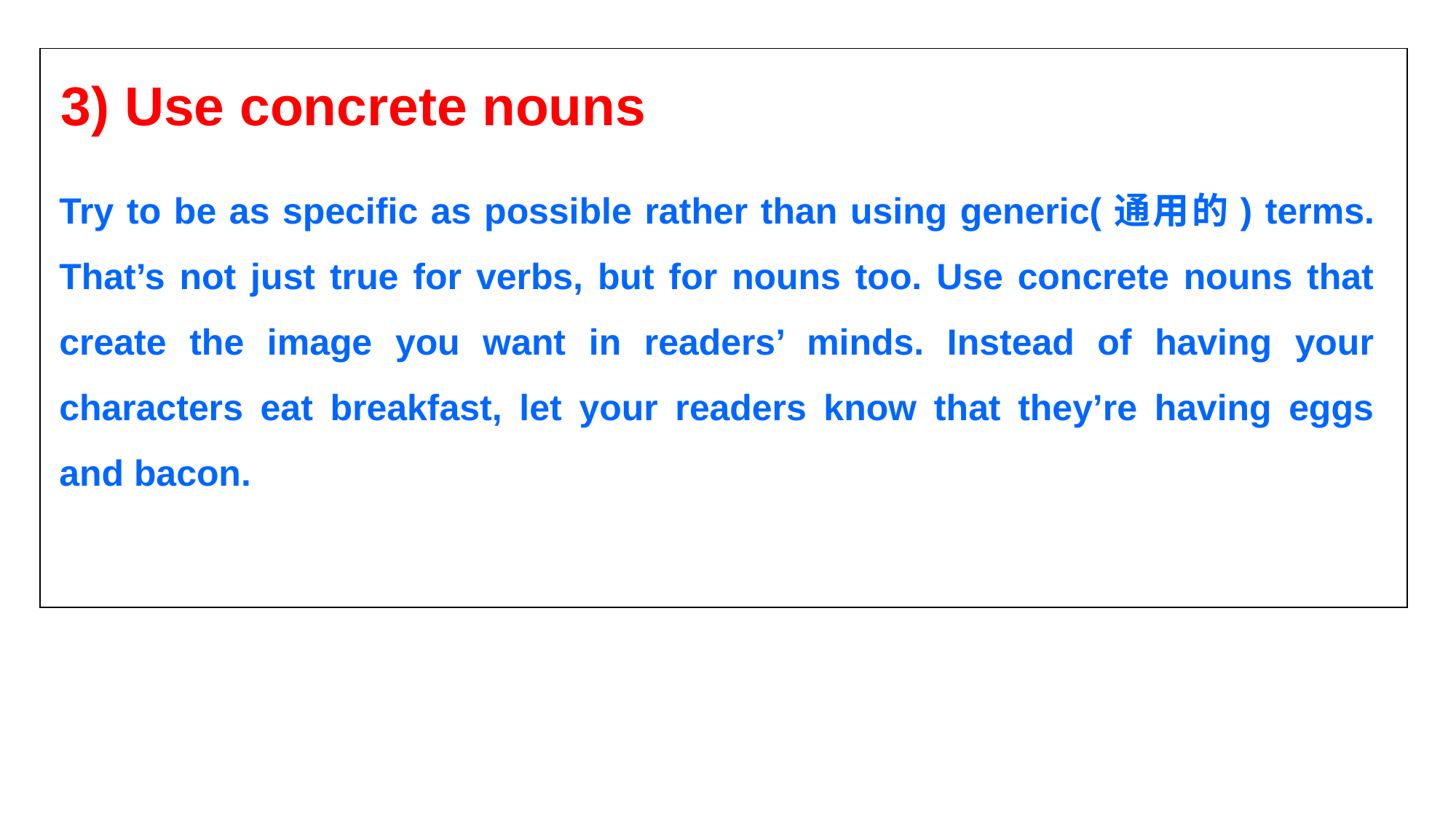

3) Use concrete nouns
|  |
| --- |
Try to be as specific as possible rather than using generic(通用的) terms. That’s not just true for verbs, but for nouns too. Use concrete nouns that create the image you want in readers’ minds. Instead of having your characters eat breakfast, let your readers know that they’re having eggs and bacon.